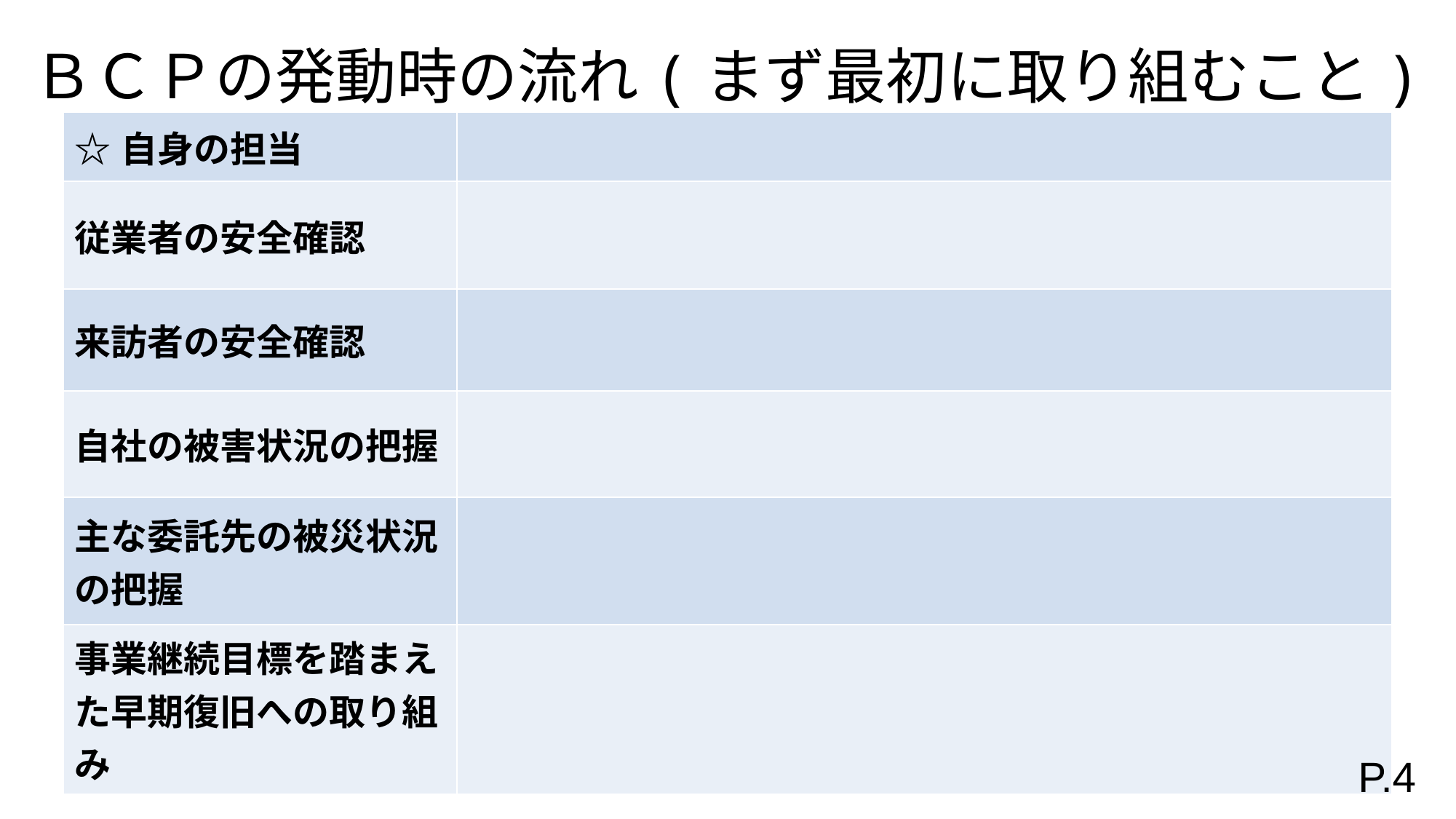

# ＢＣＰの発動時の流れ(まず最初に取り組むこと)
| ☆自身の担当 |  |
| --- | --- |
| 従業者の安全確認 |  |
| 来訪者の安全確認 |  |
| 自社の被害状況の把握 |  |
| 主な委託先の被災状況の把握 |  |
| 事業継続目標を踏まえた早期復旧への取り組み |  |
P.4